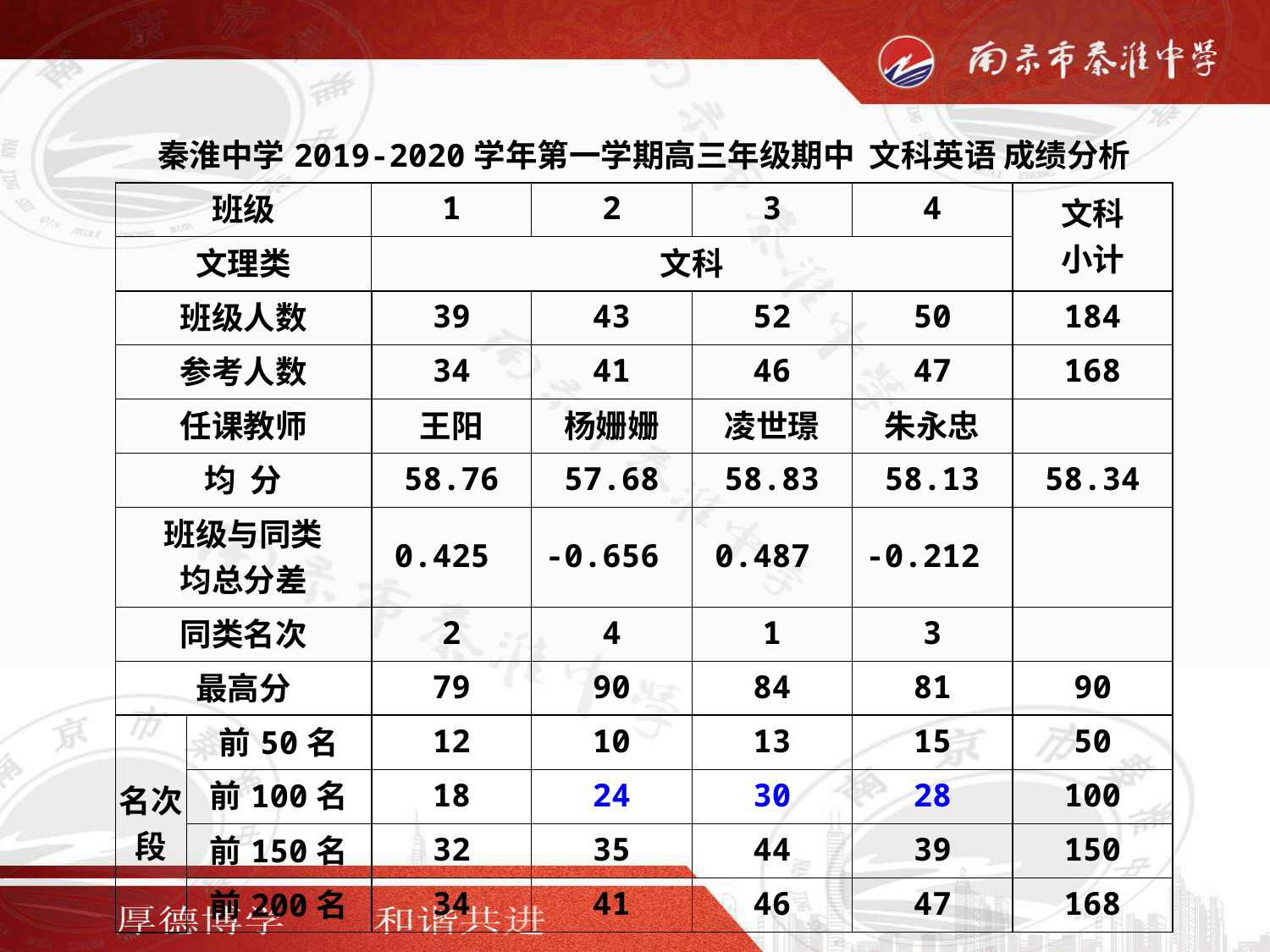

| 秦淮中学2019-2020学年第一学期高三年级期中 文科英语 成绩分析 |  |  |  |  |  |  |
| --- | --- | --- | --- | --- | --- | --- |
| 班级 |  | 1 | 2 | 3 | 4 | 文科 小计 |
| 文理类 |  | 文科 |  |  |  |  |
| 班级人数 |  | 39 | 43 | 52 | 50 | 184 |
| 参考人数 |  | 34 | 41 | 46 | 47 | 168 |
| 任课教师 |  | 王阳 | 杨姗姗 | 凌世璟 | 朱永忠 |  |
| 均 分 |  | 58.76 | 57.68 | 58.83 | 58.13 | 58.34 |
| 班级与同类 均总分差 |  | 0.425 | -0.656 | 0.487 | -0.212 |  |
| 同类名次 |  | 2 | 4 | 1 | 3 |  |
| 最高分 |  | 79 | 90 | 84 | 81 | 90 |
| 名次段 | 前50名 | 12 | 10 | 13 | 15 | 50 |
|  | 前100名 | 18 | 24 | 30 | 28 | 100 |
|  | 前150名 | 32 | 35 | 44 | 39 | 150 |
|  | 前200名 | 34 | 41 | 46 | 47 | 168 |